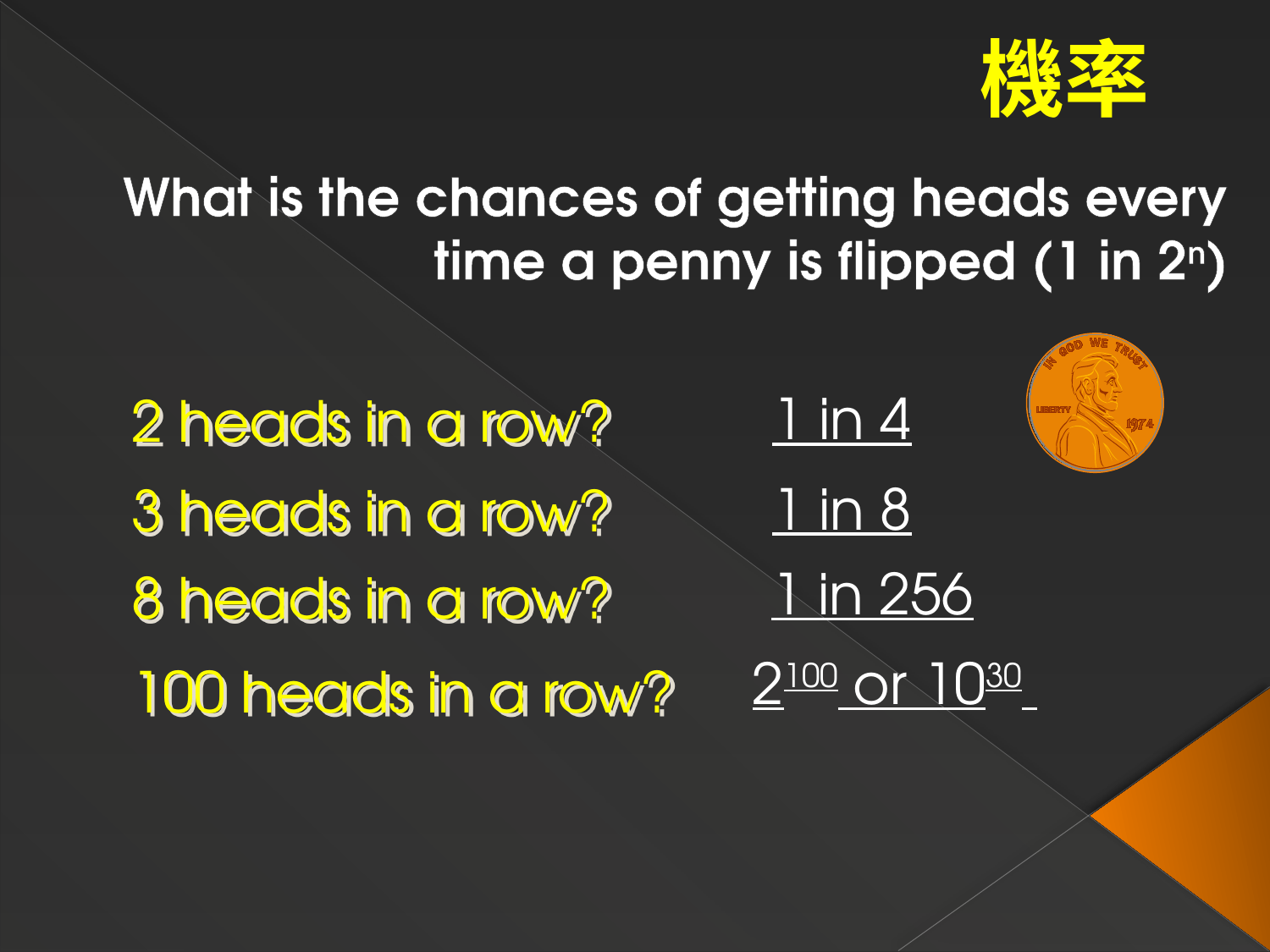

# 機率
What is the chances of getting heads every time a penny is flipped (1 in 2n)

1 in 4
2 heads in a row?
1 in 8
3 heads in a row?
1 in 256
8 heads in a row?
2100 or 1030
100 heads in a row?